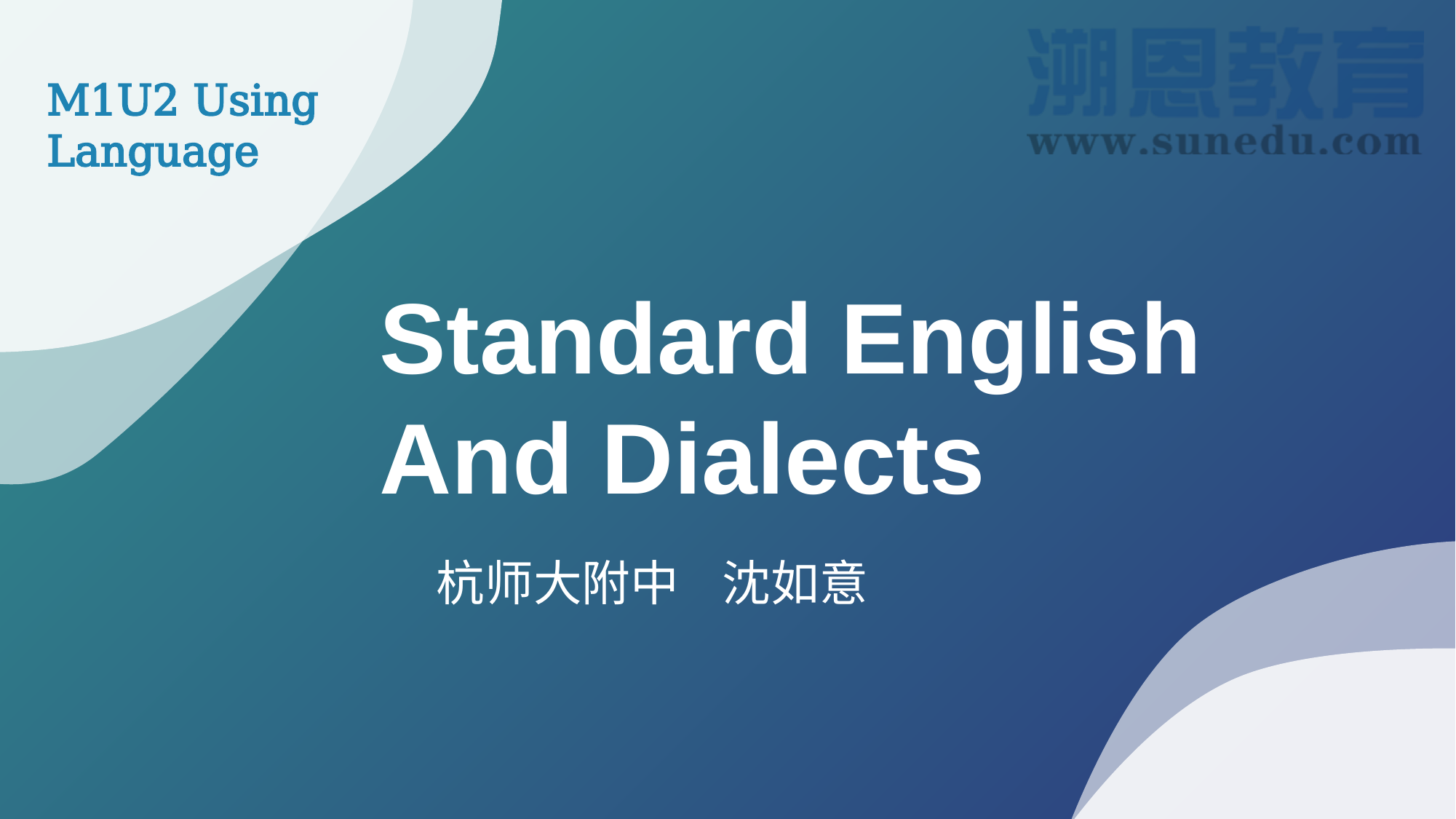

M1U2 Using Language
Standard English And Dialects
杭师大附中    沈如意